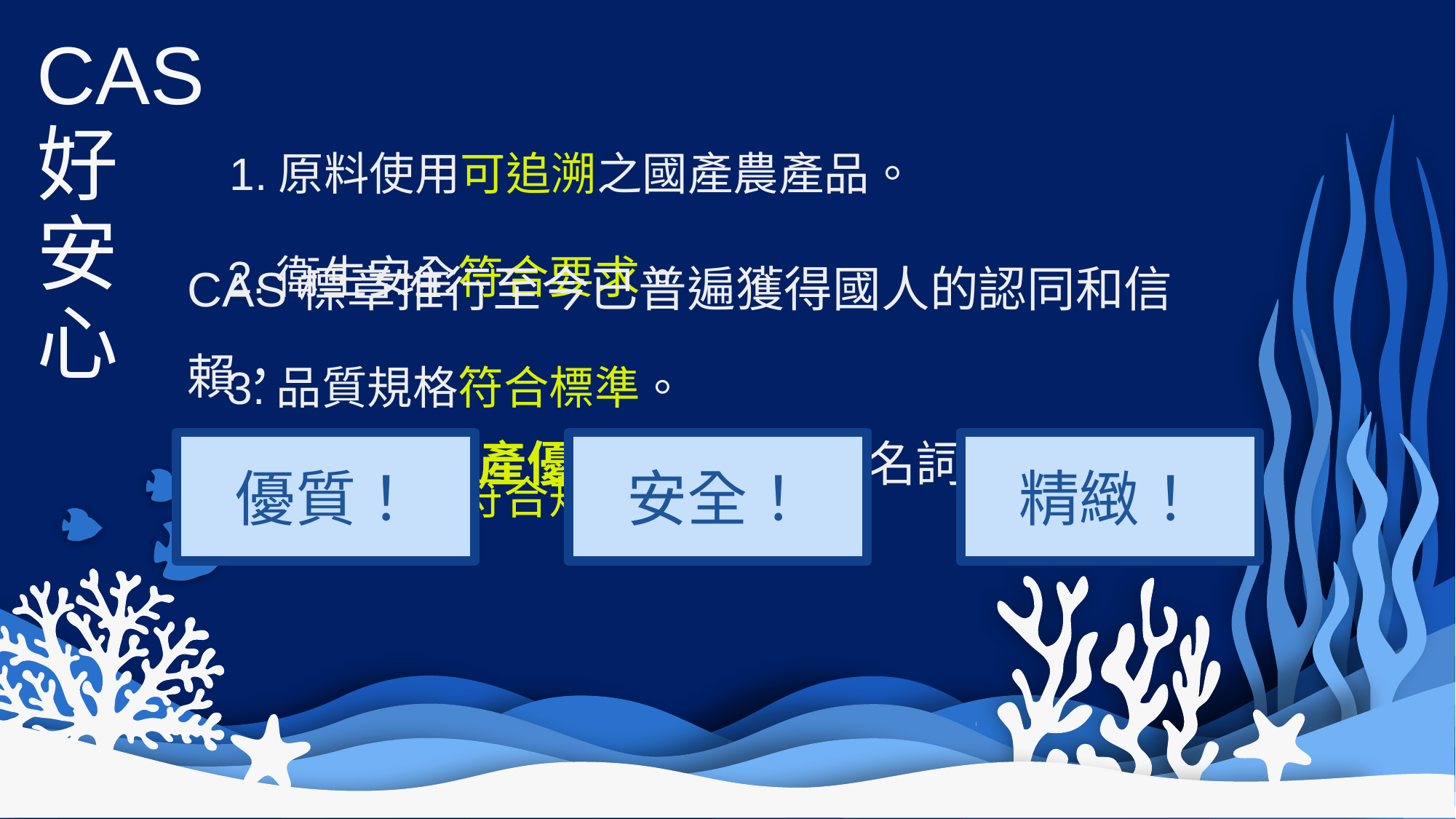

CAS
好
安
心
1.原料使用可追溯之國產農產品。
CAS標章推行至今已普遍獲得國人的認同和信賴，
已逐漸成為國產優良農產品的代名詞。
2.衛生安全符合要求。
3.品質規格符合標準。
優質！
安全！
精緻！
4.包裝標示符合規定。